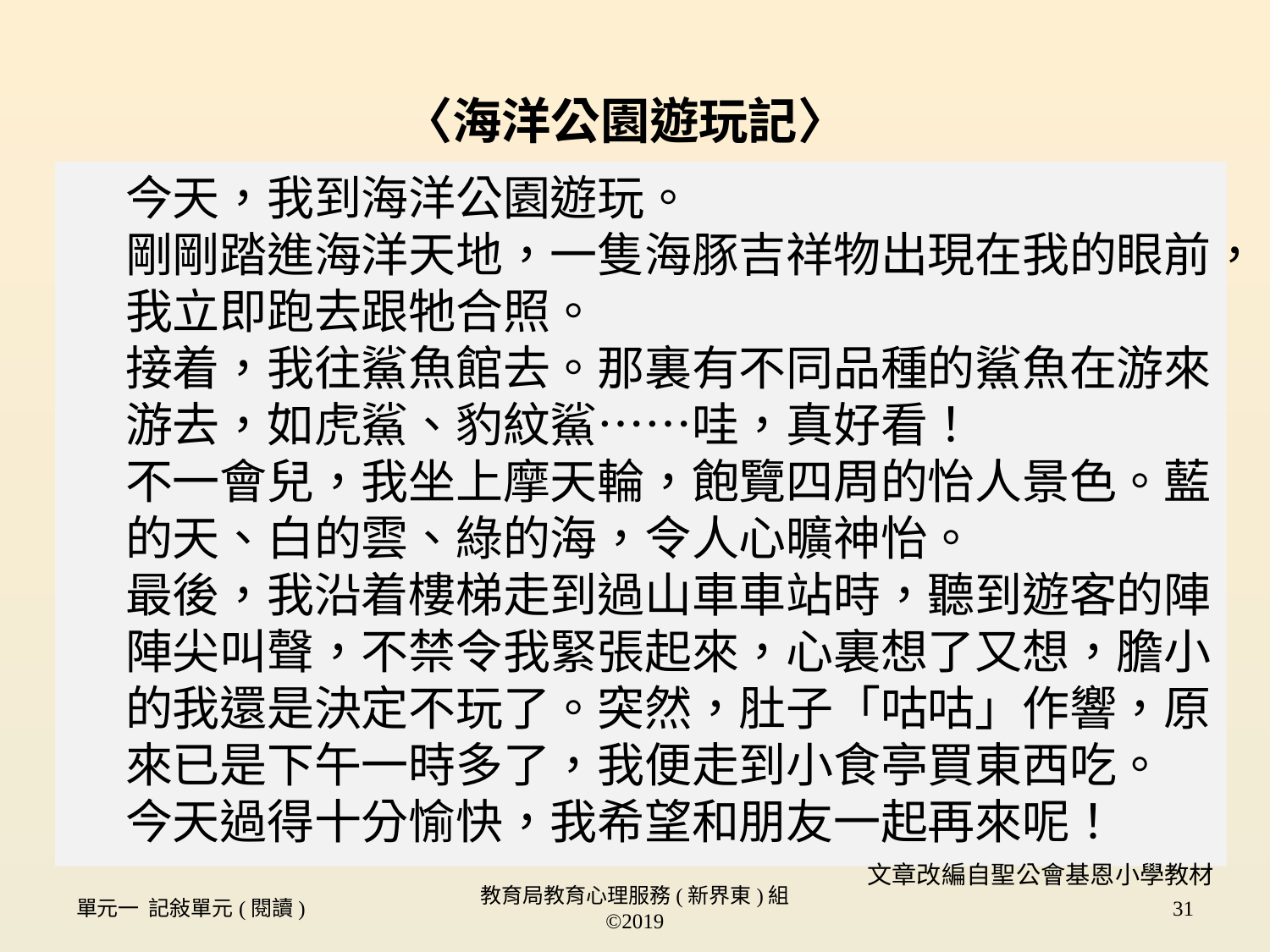

〈海洋公園遊玩記〉
	今天，我到海洋公園遊玩。
	剛剛踏進海洋天地，一隻海豚吉祥物出現在我的眼前，我立即跑去跟牠合照。
	接着，我往鯊魚館去。那裏有不同品種的鯊魚在游來游去，如虎鯊、豹紋鯊……哇，真好看！
	不一會兒，我坐上摩天輪，飽覽四周的怡人景色。藍的天、白的雲、綠的海，令人心曠神怡。
	最後，我沿着樓梯走到過山車車站時，聽到遊客的陣陣尖叫聲，不禁令我緊張起來，心裏想了又想，膽小的我還是決定不玩了。突然，肚子「咕咕」作響，原來已是下午一時多了，我便走到小食亭買東西吃。
	今天過得十分愉快，我希望和朋友一起再來呢！
文章改編自聖公會基恩小學教材
單元一  記敍單元(閱讀)
教育局教育心理服務(新界東)組 ©2019
31